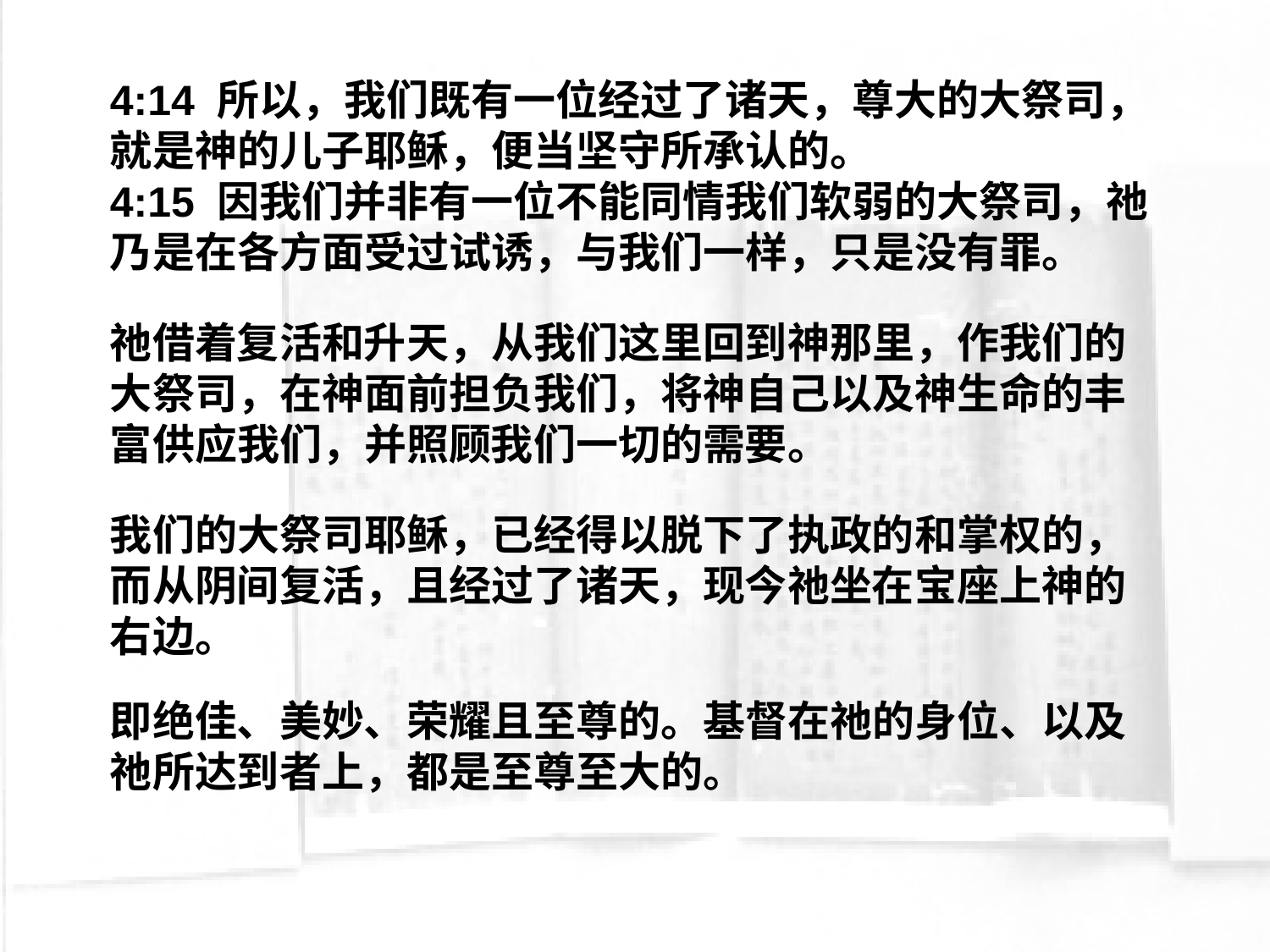

4:14 所以，我们既有一位经过了诸天，尊大的大祭司，就是神的儿子耶稣，便当坚守所承认的。
4:15 因我们并非有一位不能同情我们软弱的大祭司，祂乃是在各方面受过试诱，与我们一样，只是没有罪。
祂借着复活和升天，从我们这里回到神那里，作我们的大祭司，在神面前担负我们，将神自己以及神生命的丰富供应我们，并照顾我们一切的需要。
我们的大祭司耶稣，已经得以脱下了执政的和掌权的，而从阴间复活，且经过了诸天，现今祂坐在宝座上神的右边。
即绝佳、美妙、荣耀且至尊的。基督在祂的身位、以及祂所达到者上，都是至尊至大的。